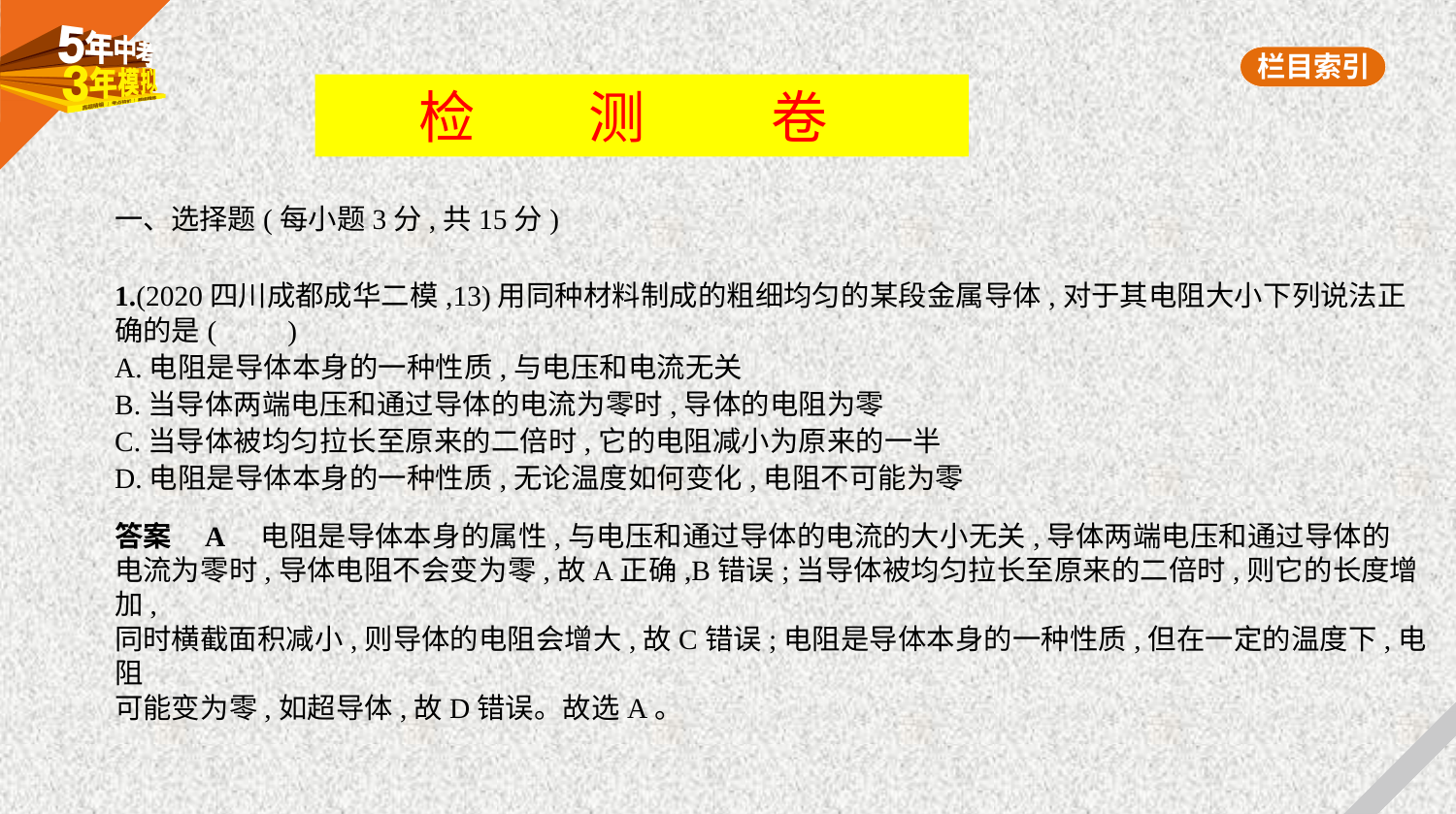

检         测          卷
一、选择题(每小题3分,共15分)
1.(2020四川成都成华二模,13)用同种材料制成的粗细均匀的某段金属导体,对于其电阻大小下列说法正
确的是(　　)
A.电阻是导体本身的一种性质,与电压和电流无关
B.当导体两端电压和通过导体的电流为零时,导体的电阻为零
C.当导体被均匀拉长至原来的二倍时,它的电阻减小为原来的一半
D.电阻是导体本身的一种性质,无论温度如何变化,电阻不可能为零
答案    A　电阻是导体本身的属性,与电压和通过导体的电流的大小无关,导体两端电压和通过导体的
电流为零时,导体电阻不会变为零,故A正确,B错误;当导体被均匀拉长至原来的二倍时,则它的长度增加,
同时横截面积减小,则导体的电阻会增大,故C错误;电阻是导体本身的一种性质,但在一定的温度下,电阻
可能变为零,如超导体,故D错误。故选A。